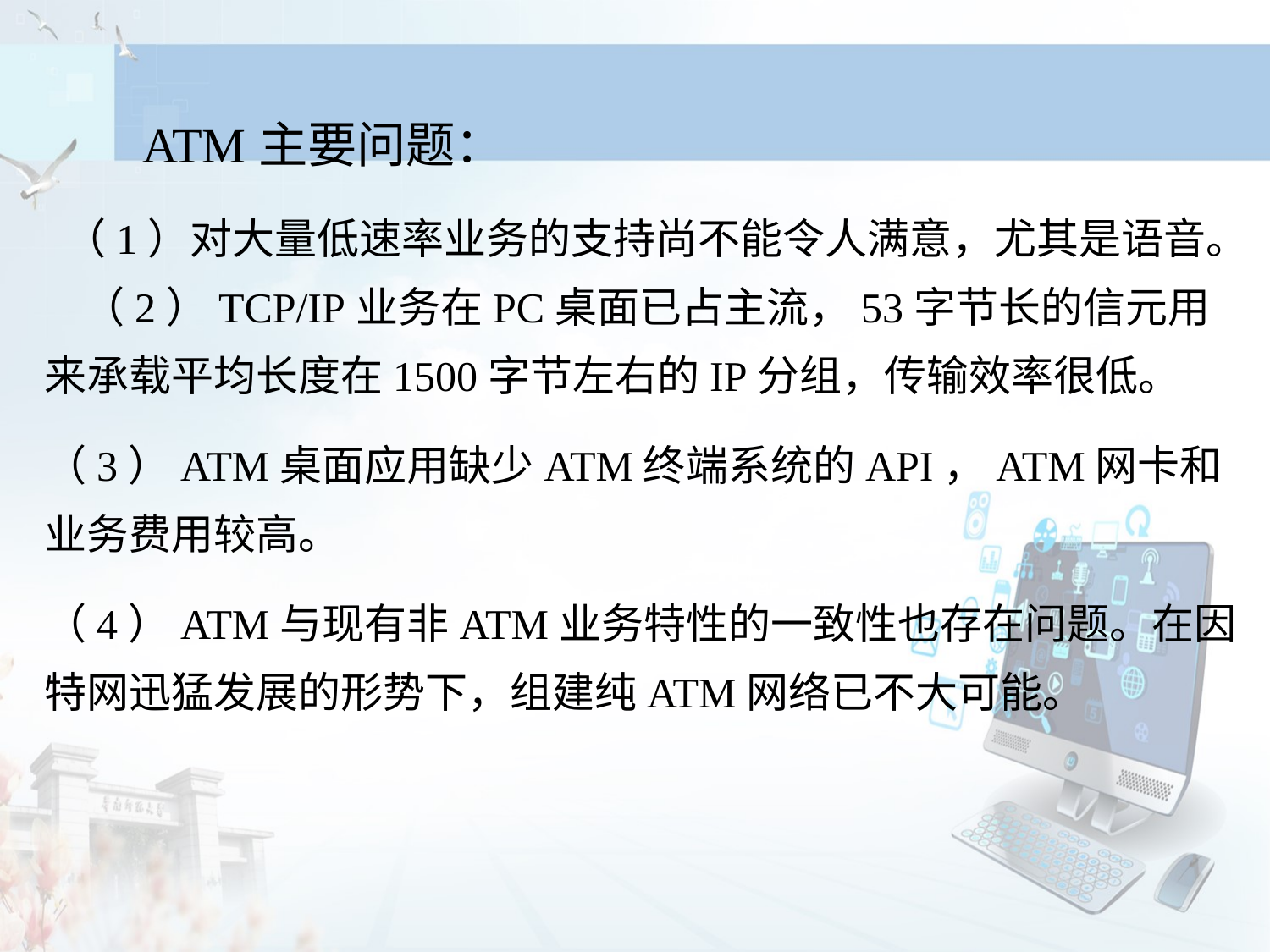

ATM主要问题：
 （1）对大量低速率业务的支持尚不能令人满意，尤其是语音。    （2）TCP/IP业务在PC桌面已占主流，53字节长的信元用来承载平均长度在1500字节左右的IP分组，传输效率很低。
（3）ATM桌面应用缺少ATM终端系统的API，ATM网卡和业务费用较高。
（4）ATM与现有非ATM业务特性的一致性也存在问题。在因特网迅猛发展的形势下，组建纯ATM网络已不大可能。